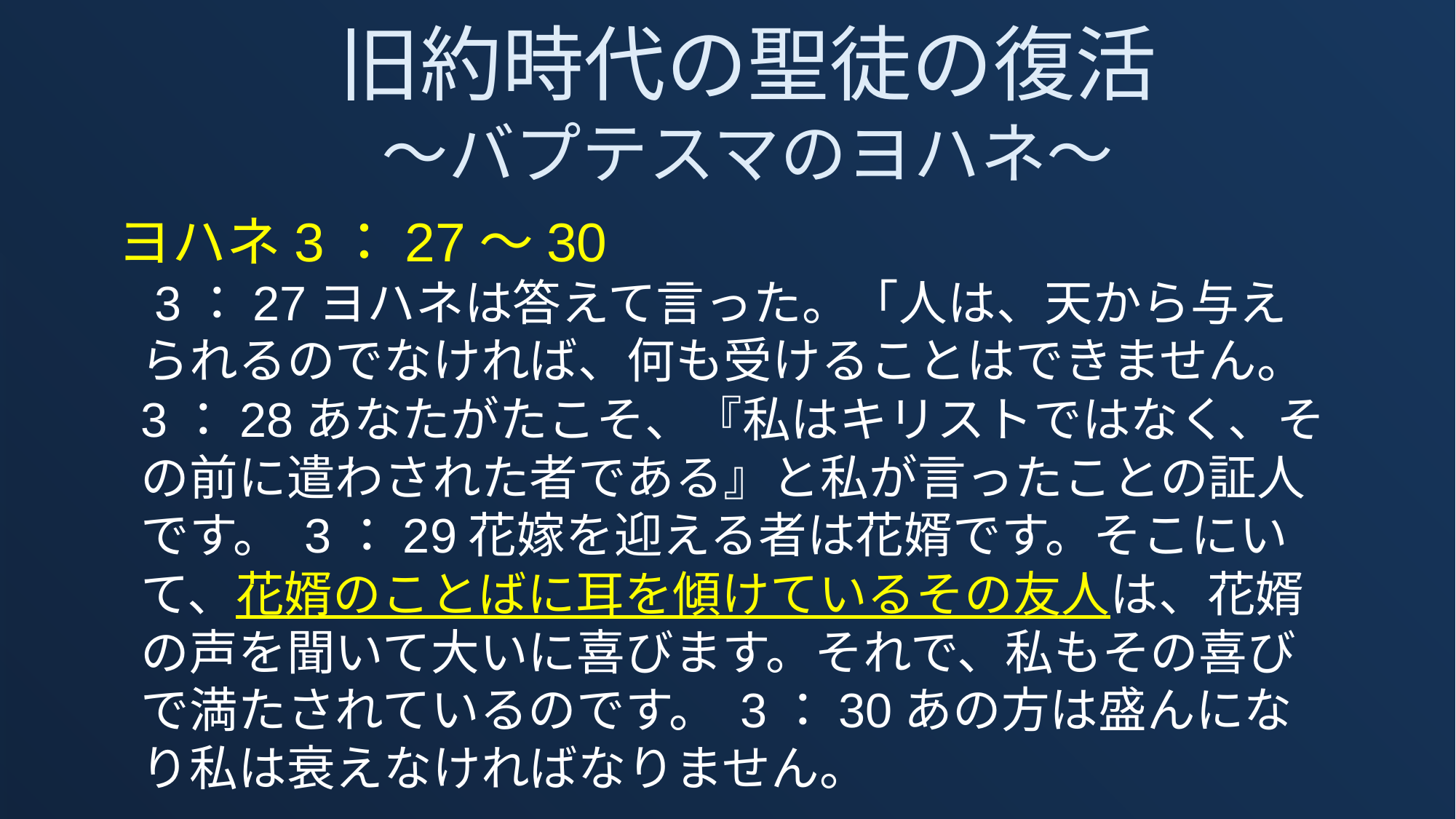

旧約時代の聖徒の復活
～バプテスマのヨハネ～
ヨハネ3：27～30
 3：27ヨハネは答えて言った。「人は、天から与えられるのでなければ、何も受けることはできません。 3：28あなたがたこそ、『私はキリストではなく、その前に遣わされた者である』と私が言ったことの証人です。 3：29花嫁を迎える者は花婿です。そこにいて、花婿のことばに耳を傾けているその友人は、花婿の声を聞いて大いに喜びます。それで、私もその喜びで満たされているのです。 3：30あの方は盛んになり私は衰えなければなりません。